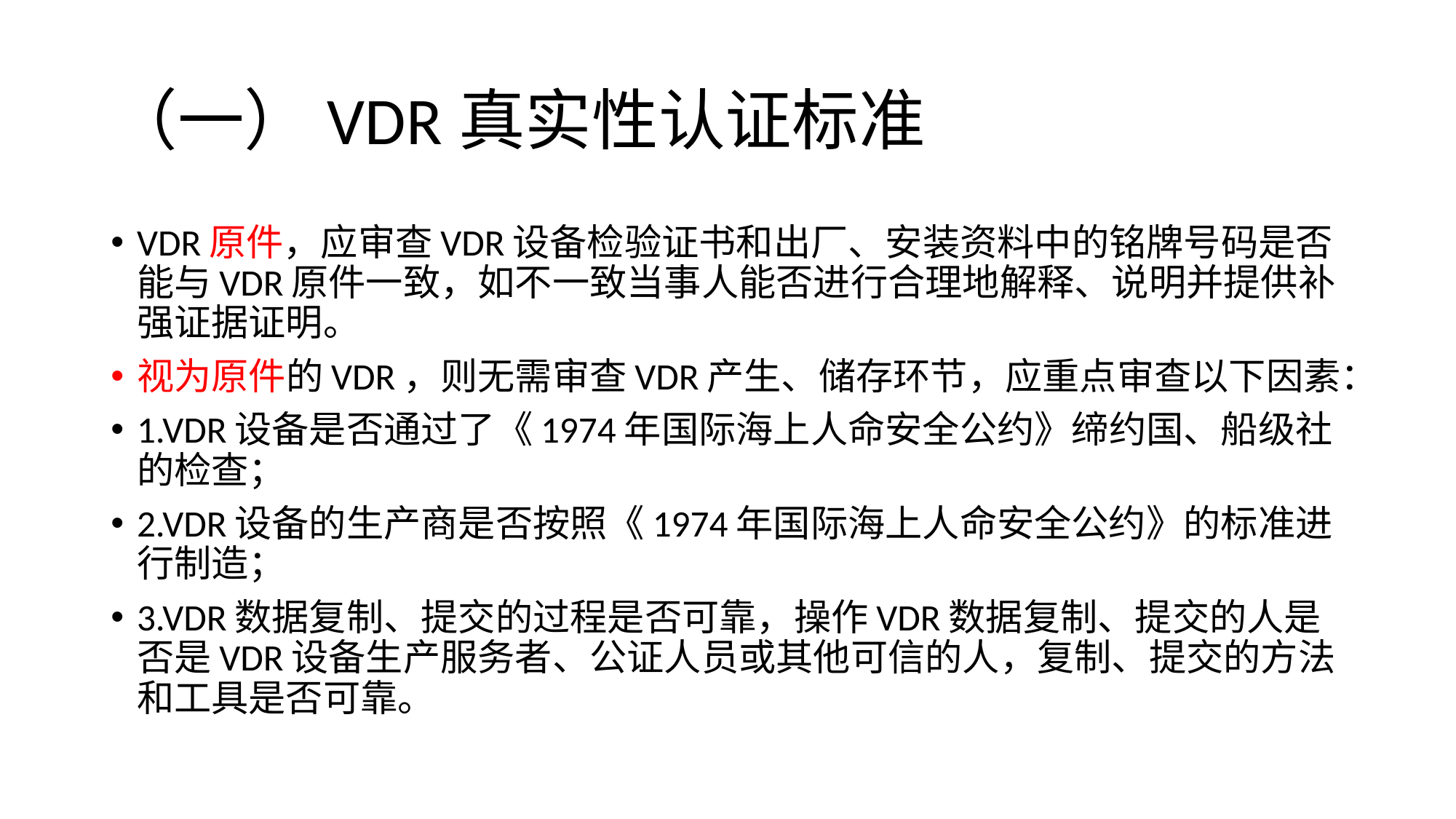

# （一）VDR真实性认证标准
VDR原件，应审查VDR设备检验证书和出厂、安装资料中的铭牌号码是否能与VDR原件一致，如不一致当事人能否进行合理地解释、说明并提供补强证据证明。
视为原件的VDR，则无需审查VDR产生、储存环节，应重点审查以下因素：
1.VDR设备是否通过了《1974年国际海上人命安全公约》缔约国、船级社的检查；
2.VDR设备的生产商是否按照《1974年国际海上人命安全公约》的标准进行制造；
3.VDR数据复制、提交的过程是否可靠，操作VDR数据复制、提交的人是否是VDR设备生产服务者、公证人员或其他可信的人，复制、提交的方法和工具是否可靠。